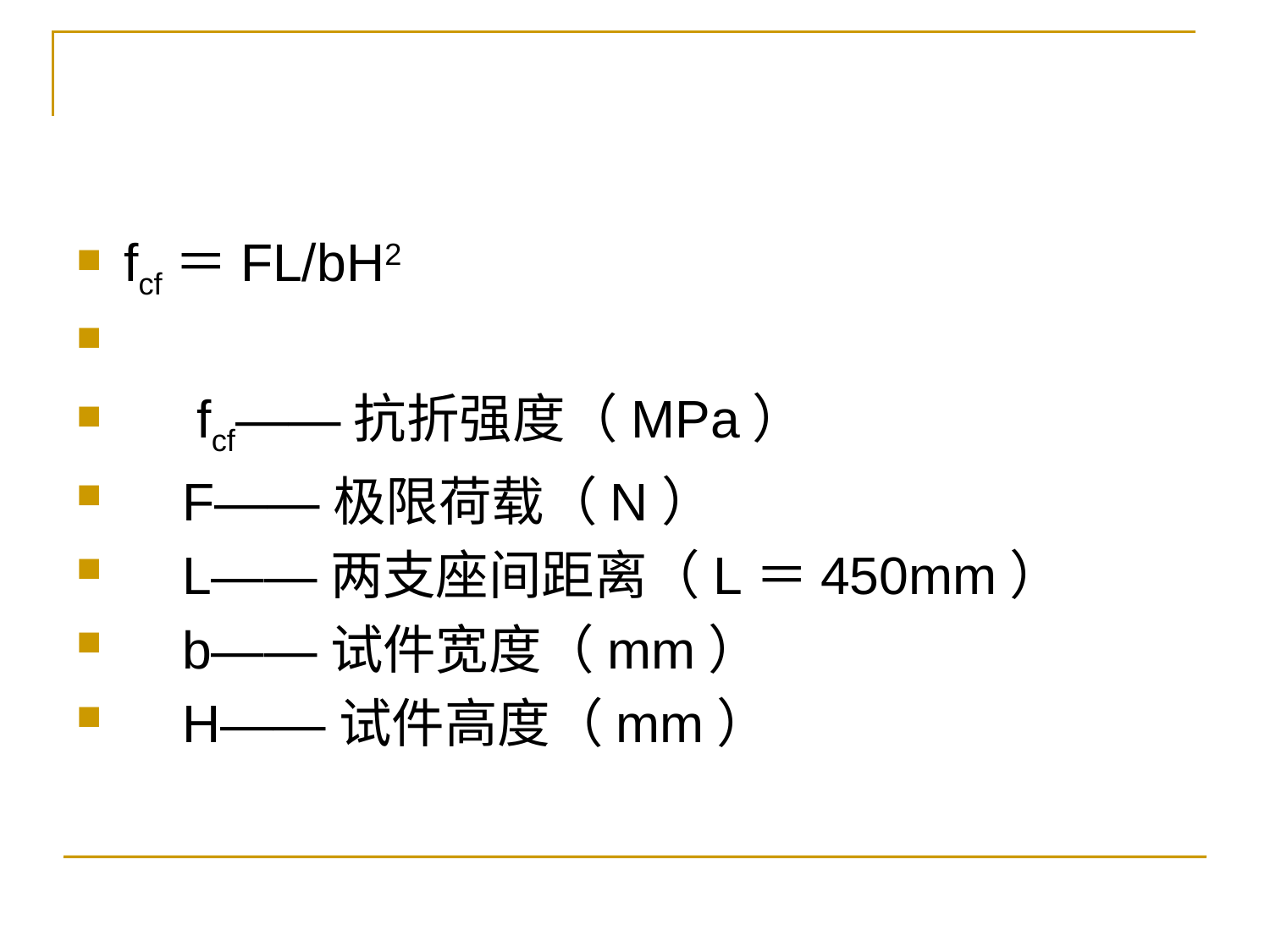

fcf＝FL/bH2

     fcf——抗折强度（MPa）
    F——极限荷载（N）
    L——两支座间距离（L＝450mm）
    b——试件宽度（mm）
    H——试件高度（mm）